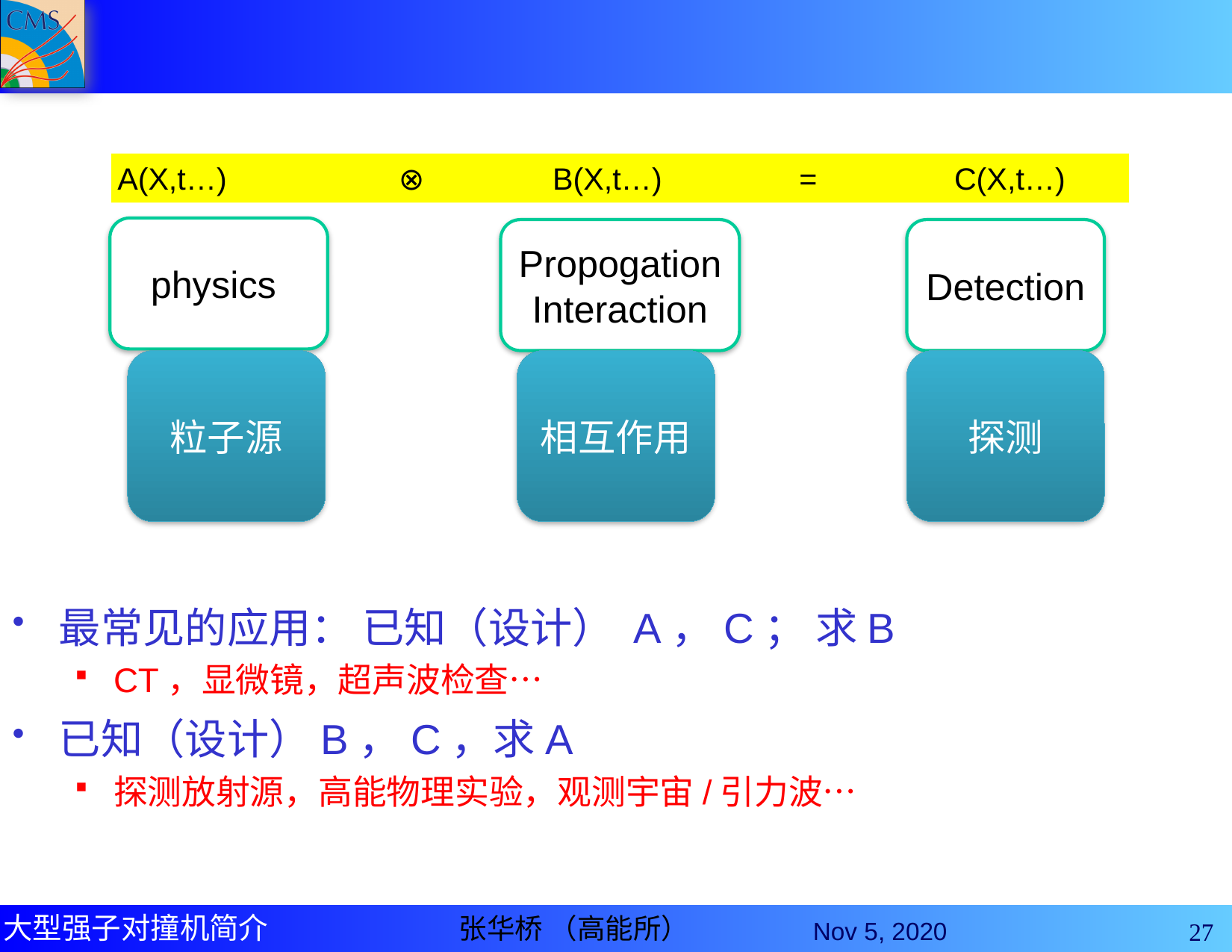

#
A(X,t…)                    ⊗               B(X,t…)                =                C(X,t…)
physics
Propogation
Interaction
Detection
粒子源
相互作用
探测
最常见的应用： 已知（设计） A，C； 求B
CT，显微镜，超声波检查…
已知（设计）B，C，求A
探测放射源，高能物理实验，观测宇宙/引力波…
27